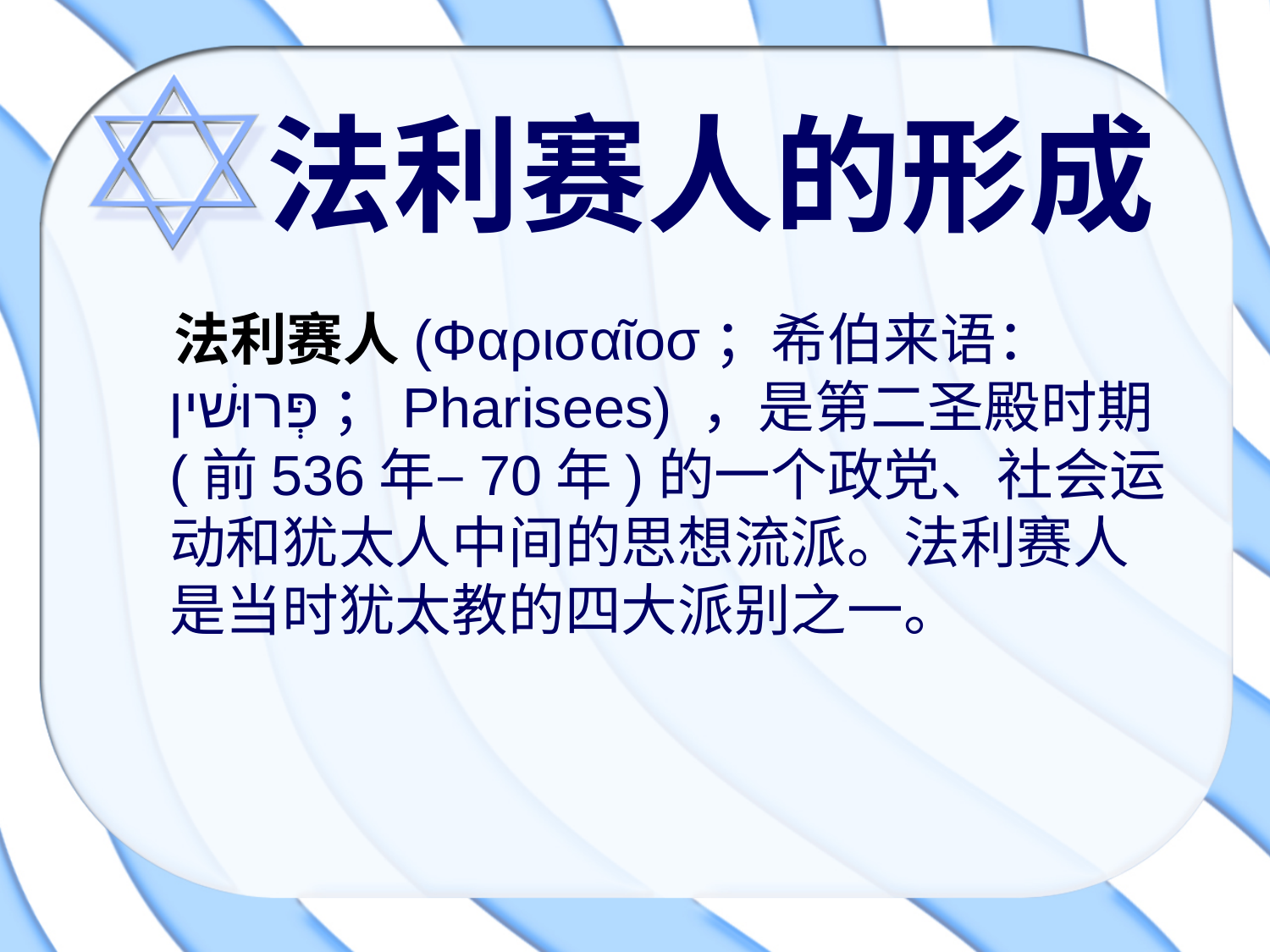

法利赛人的形成
   法利赛人(Φαρισαῖοσ；希伯来语：פְּרוּשׁין‎；Pharisees) ，是第二圣殿时期 (前536年–70年)的一个政党、社会运动和犹太人中间的思想流派。法利赛人是当时犹太教的四大派别之一。